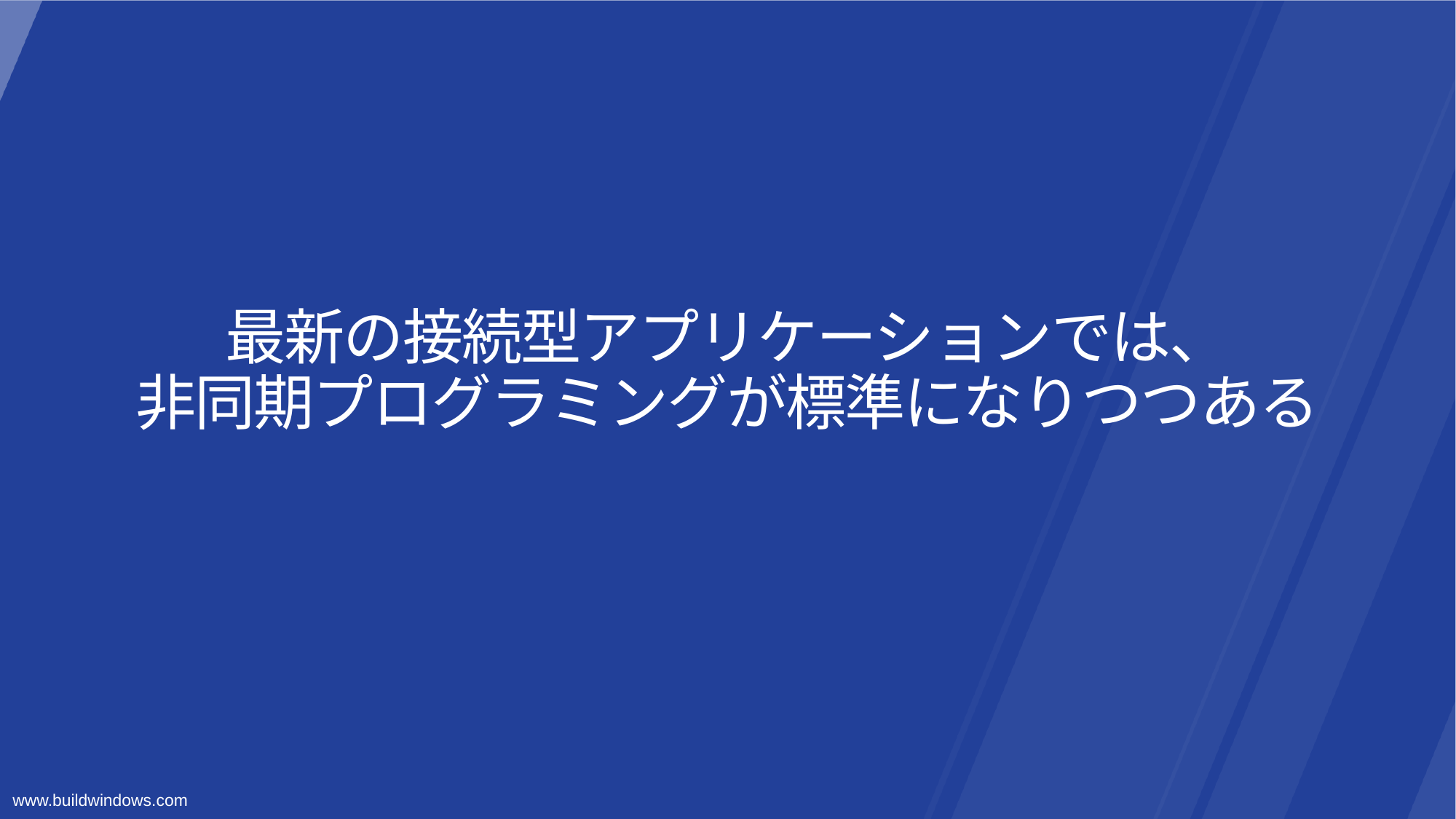

# 最新の接続型アプリケーションでは、 非同期プログラミングが標準になりつつある